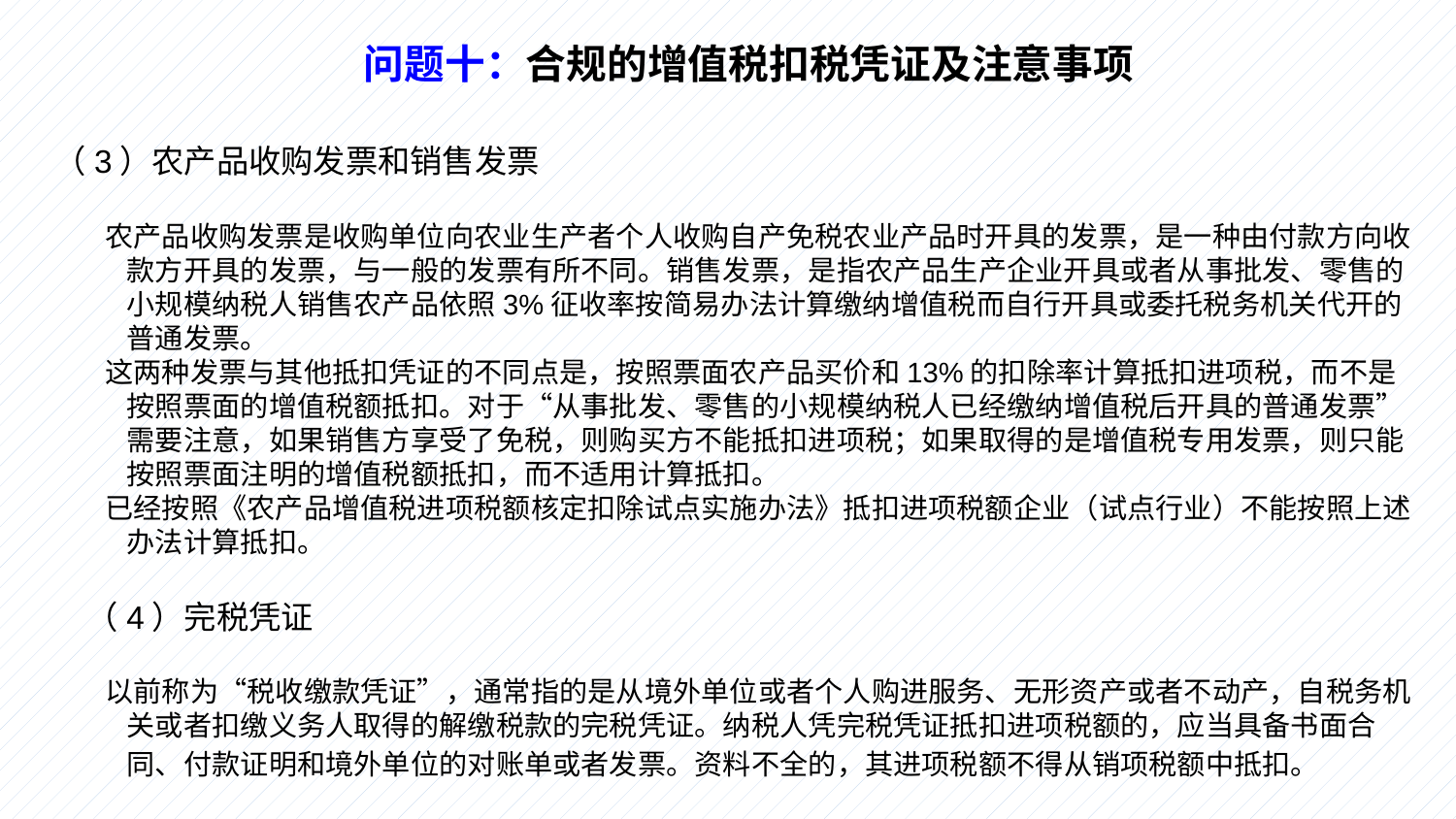

问题十：合规的增值税扣税凭证及注意事项
（3）农产品收购发票和销售发票

       农产品收购发票是收购单位向农业生产者个人收购自产免税农业产品时开具的发票，是一种由付款方向收款方开具的发票，与一般的发票有所不同。销售发票，是指农产品生产企业开具或者从事批发、零售的小规模纳税人销售农产品依照3%征收率按简易办法计算缴纳增值税而自行开具或委托税务机关代开的普通发票。
       这两种发票与其他抵扣凭证的不同点是，按照票面农产品买价和13%的扣除率计算抵扣进项税，而不是按照票面的增值税额抵扣。对于“从事批发、零售的小规模纳税人已经缴纳增值税后开具的普通发票”需要注意，如果销售方享受了免税，则购买方不能抵扣进项税；如果取得的是增值税专用发票，则只能按照票面注明的增值税额抵扣，而不适用计算抵扣。
       已经按照《农产品增值税进项税额核定扣除试点实施办法》抵扣进项税额企业（试点行业）不能按照上述办法计算抵扣。

　（4）完税凭证

       以前称为“税收缴款凭证”，通常指的是从境外单位或者个人购进服务、无形资产或者不动产，自税务机关或者扣缴义务人取得的解缴税款的完税凭证。纳税人凭完税凭证抵扣进项税额的，应当具备书面合同、付款证明和境外单位的对账单或者发票。资料不全的，其进项税额不得从销项税额中抵扣。